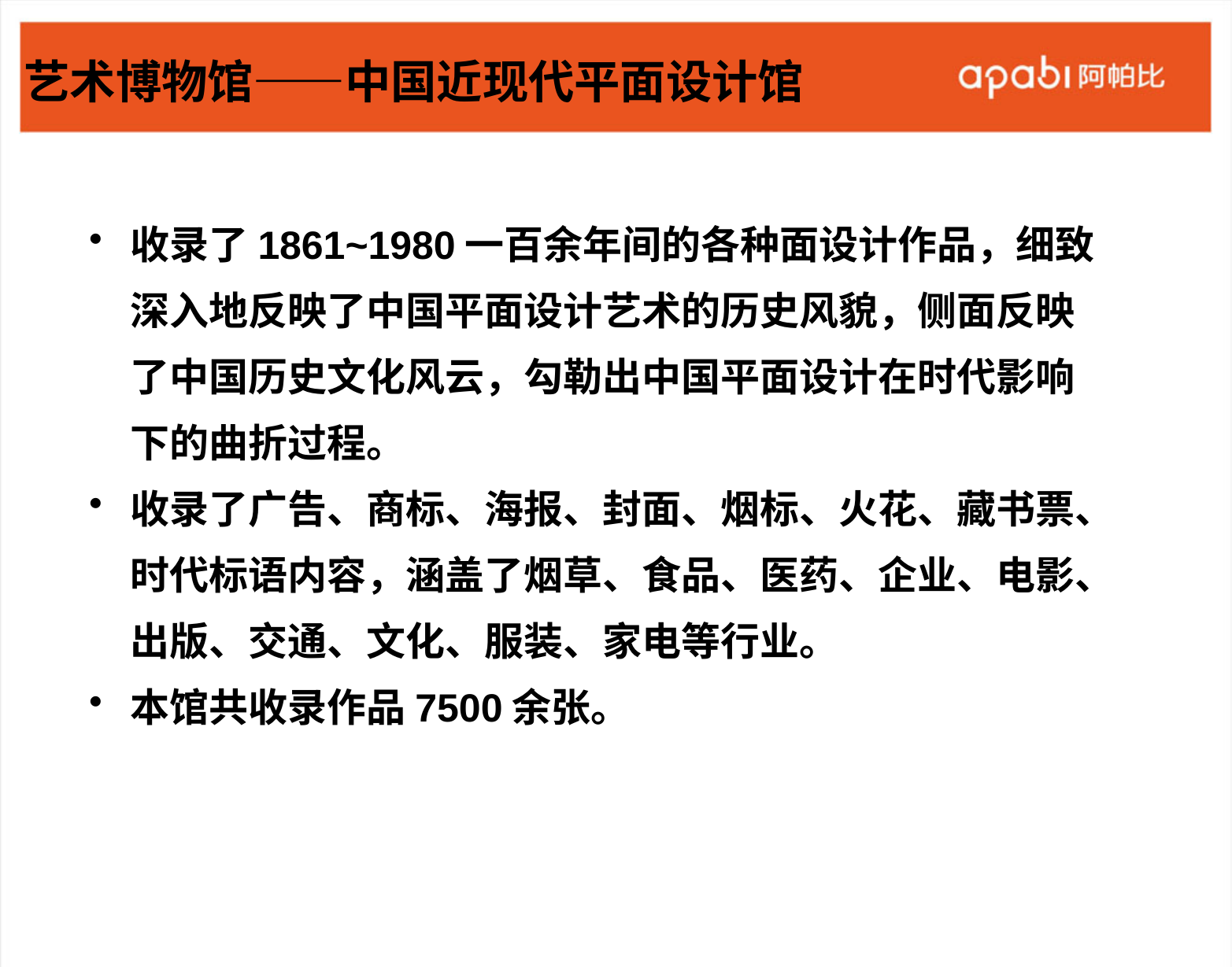

艺术博物馆——中国近现代平面设计馆
收录了1861~1980一百余年间的各种面设计作品，细致深入地反映了中国平面设计艺术的历史风貌，侧面反映了中国历史文化风云，勾勒出中国平面设计在时代影响下的曲折过程。
收录了广告、商标、海报、封面、烟标、火花、藏书票、时代标语内容，涵盖了烟草、食品、医药、企业、电影、出版、交通、文化、服装、家电等行业。
本馆共收录作品7500余张。